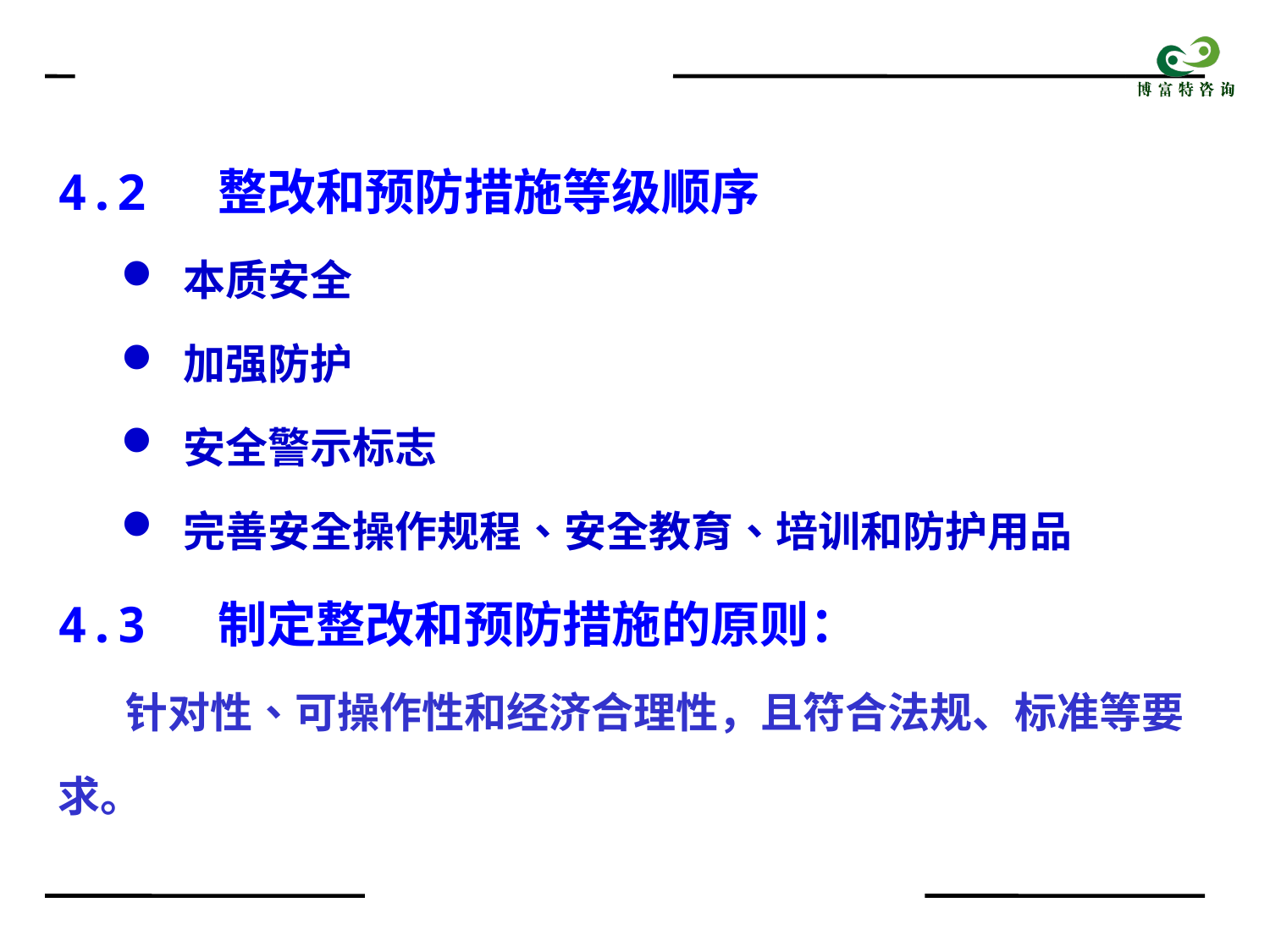

4.2  整改和预防措施等级顺序
 本质安全
 加强防护
 安全警示标志
 完善安全操作规程、安全教育、培训和防护用品
4.3  制定整改和预防措施的原则：
       针对性、可操作性和经济合理性，且符合法规、标准等要求。